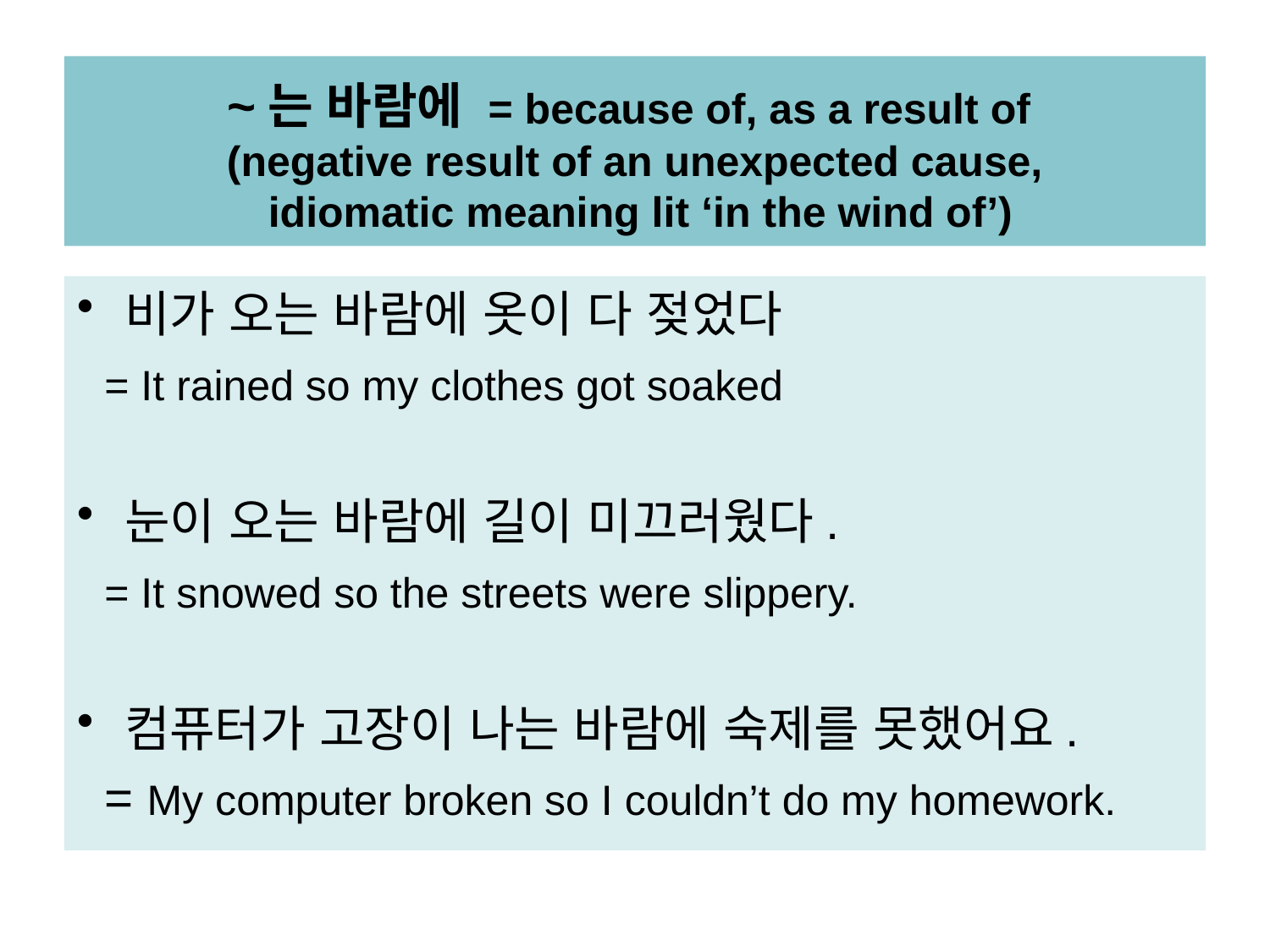

# ~는 바람에 = because of, as a result of (negative result of an unexpected cause, idiomatic meaning lit ‘in the wind of’)
비가 오는 바람에 옷이 다 젖었다
  = It rained so my clothes got soaked

눈이 오는 바람에 길이 미끄러웠다.
  = It snowed so the streets were slippery.

컴퓨터가 고장이 나는 바람에 숙제를 못했어요.
  = My computer broken so I couldn’t do my homework.